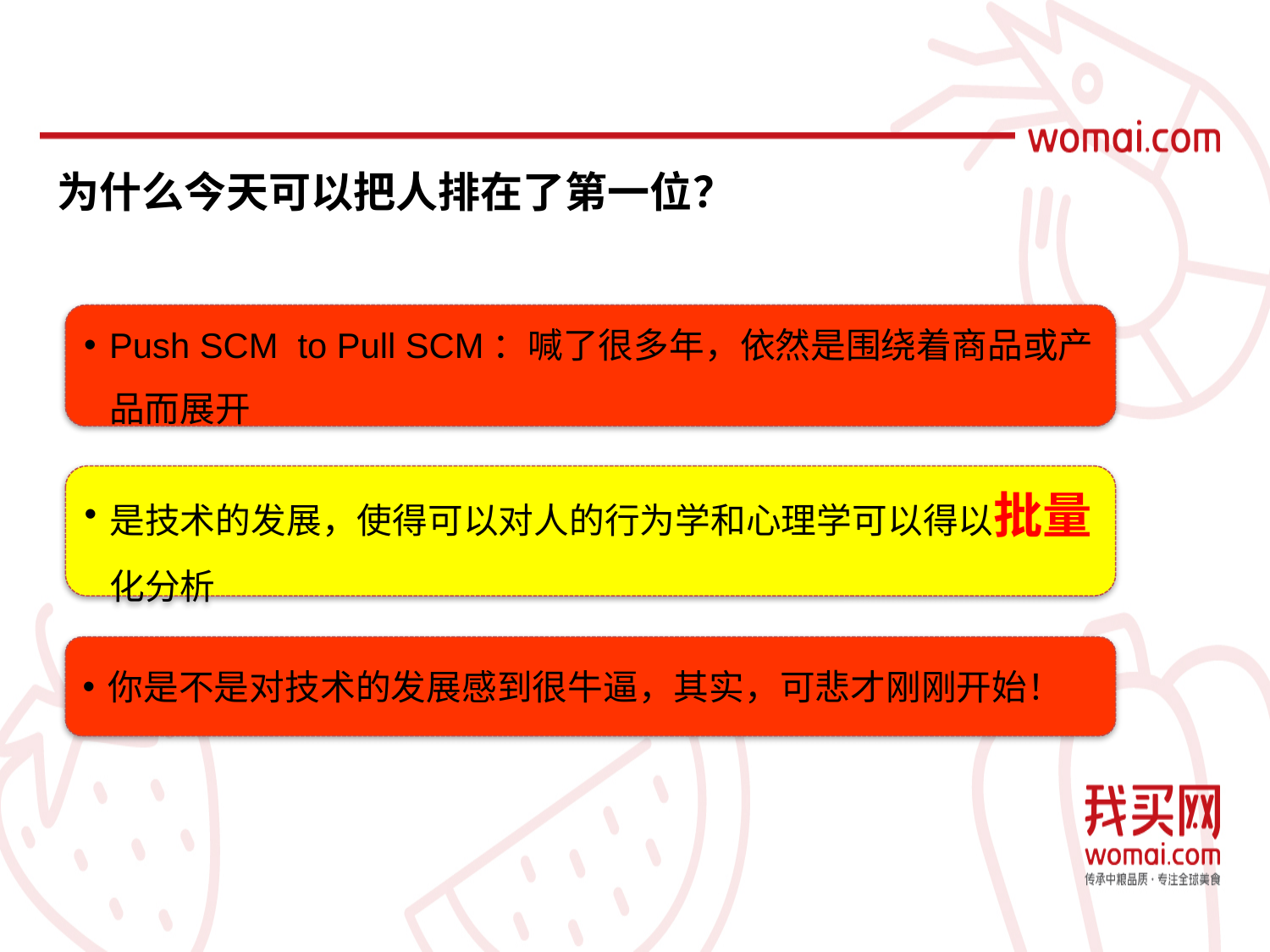

为什么今天可以把人排在了第一位？
Push SCM  to Pull SCM：喊了很多年，依然是围绕着商品或产品而展开
是技术的发展，使得可以对人的行为学和心理学可以得以批量化分析
你是不是对技术的发展感到很牛逼，其实，可悲才刚刚开始！